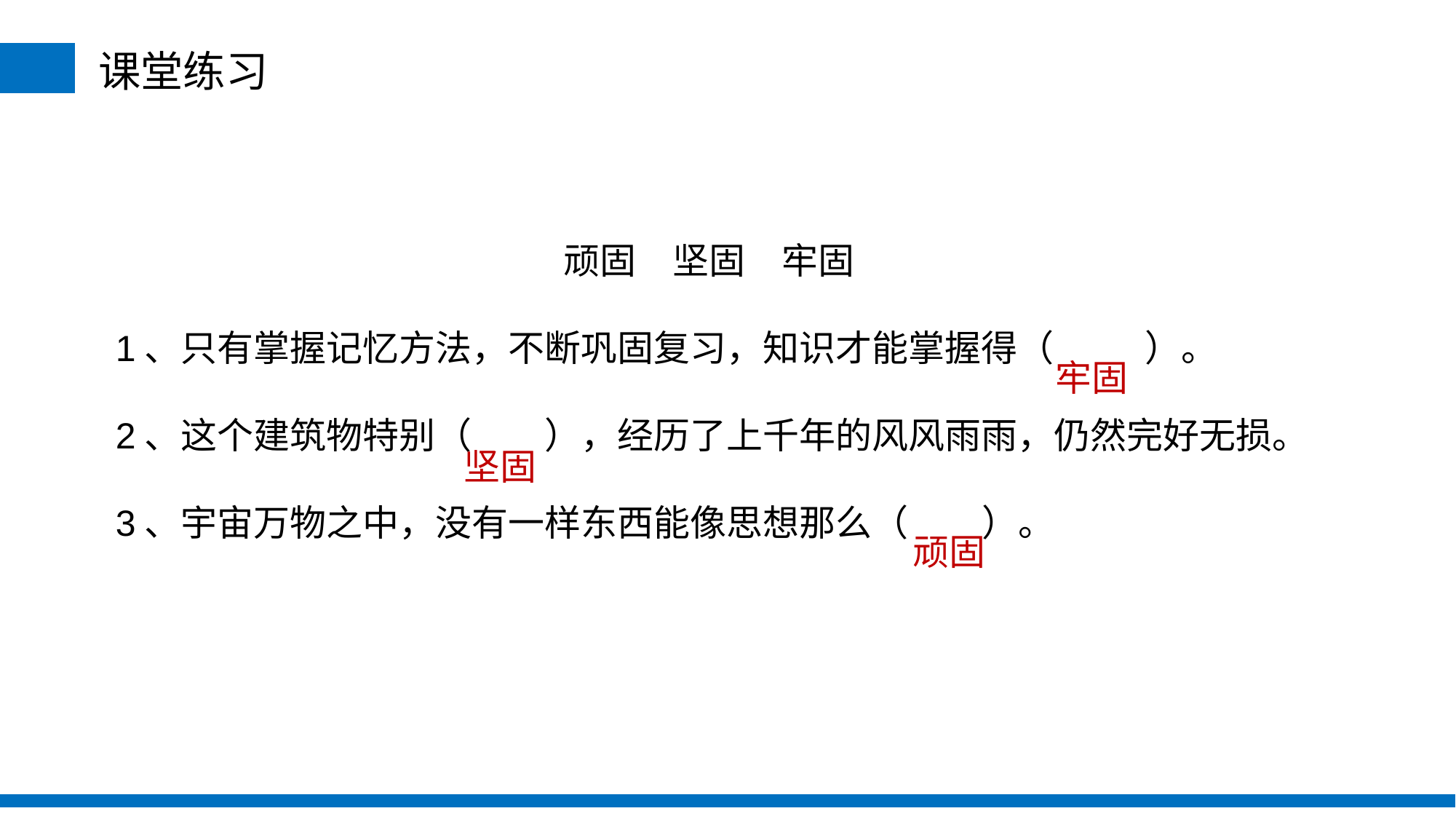

课堂练习

顽固  坚固  牢固
1、只有掌握记忆方法，不断巩固复习，知识才能掌握得（     ）。
2、这个建筑物特别（    ），经历了上千年的风风雨雨，仍然完好无损。
3、宇宙万物之中，没有一样东西能像思想那么（         ）。
牢固
坚固
顽固